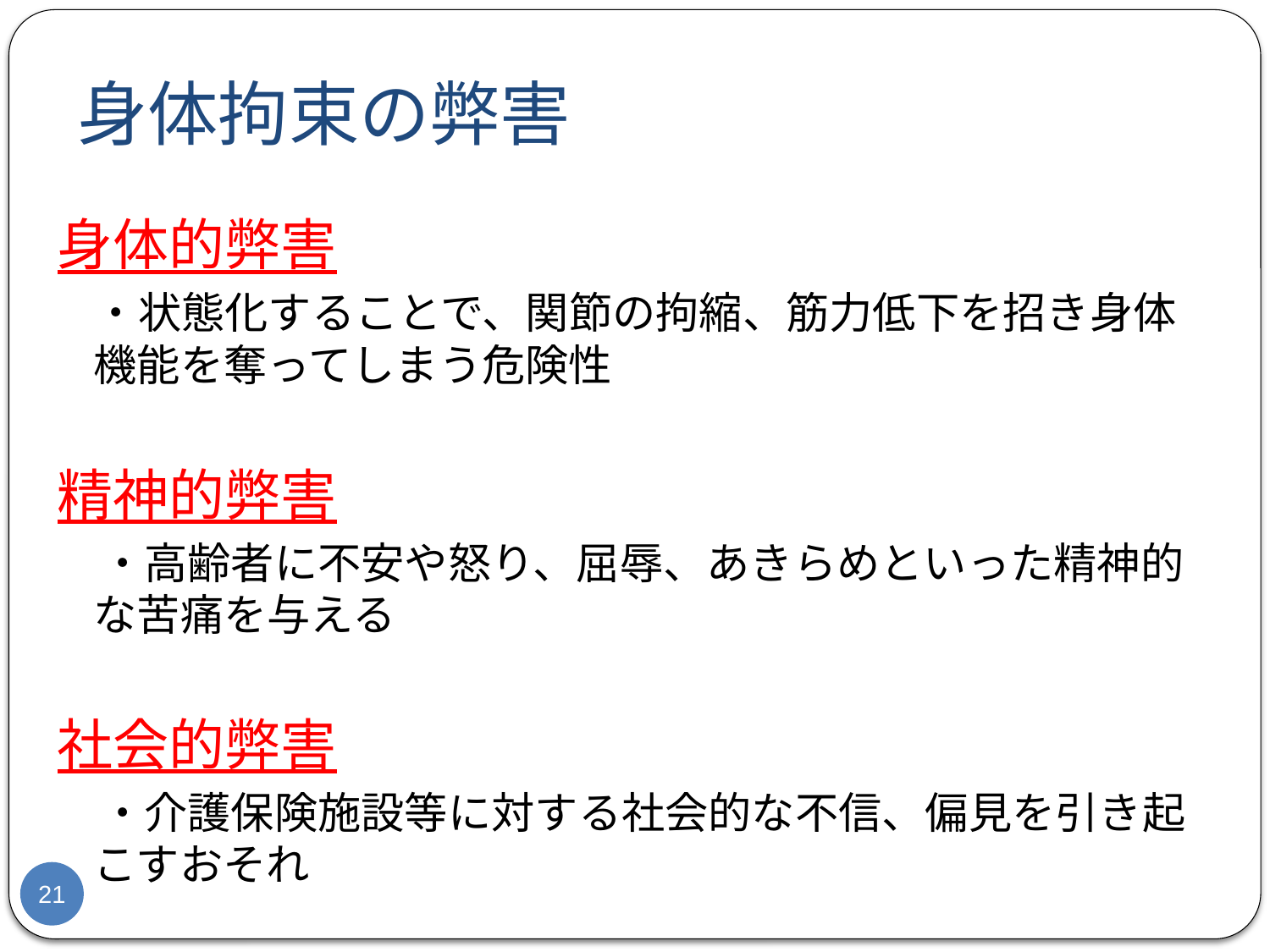

# 身体拘束の弊害

身体的弊害
　・状態化することで、関節の拘縮、筋力低下を招き身体機能を奪ってしまう危険性

精神的弊害
　・高齢者に不安や怒り、屈辱、あきらめといった精神的な苦痛を与える

社会的弊害
　・介護保険施設等に対する社会的な不信、偏見を引き起こすおそれ

21